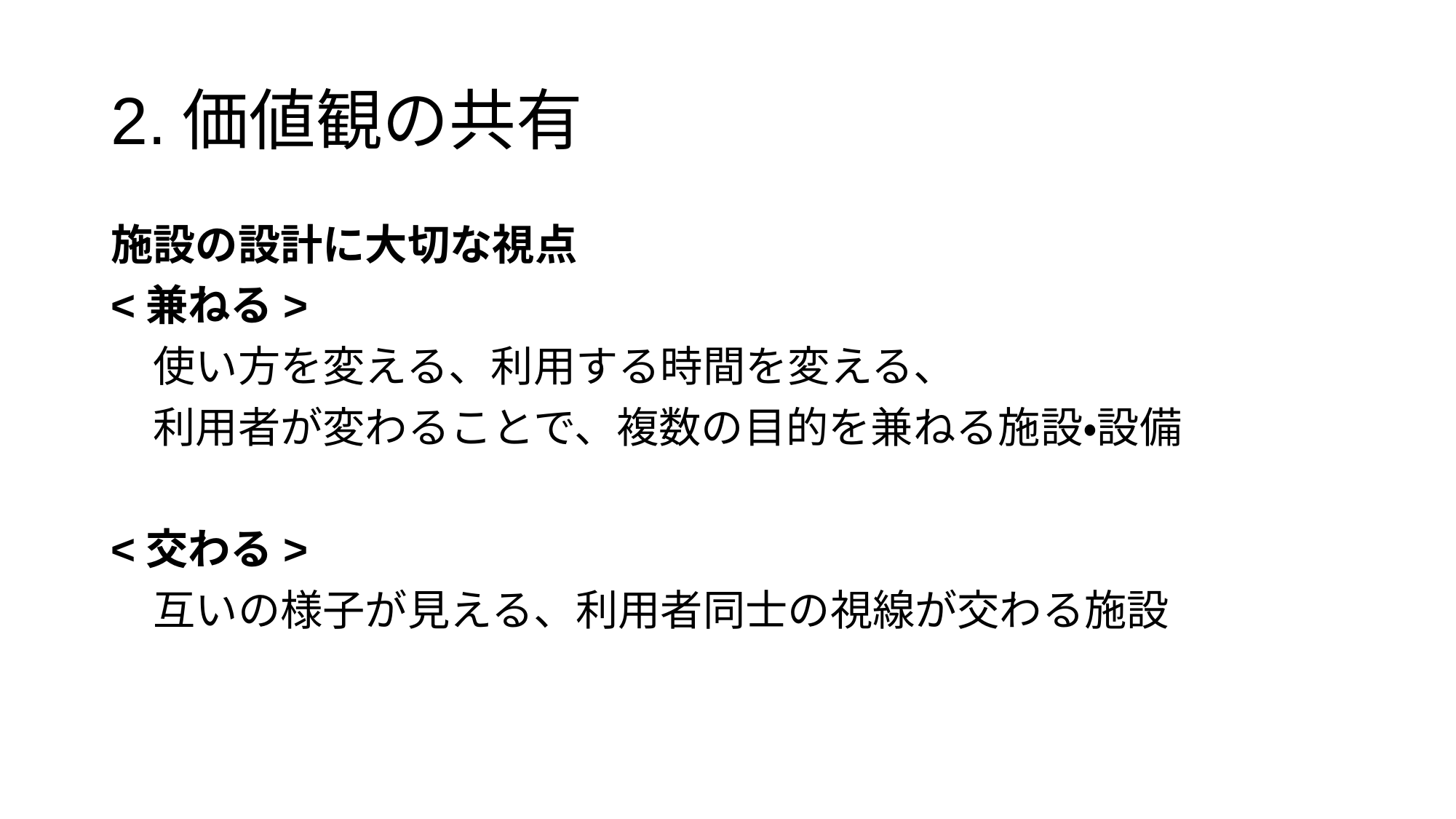

# 2.価値観の共有
施設の設計に大切な視点
<兼ねる>
　使い方を変える、利用する時間を変える、
　利用者が変わることで、複数の目的を兼ねる施設・設備

<交わる>
　互いの様子が見える、利用者同士の視線が交わる施設